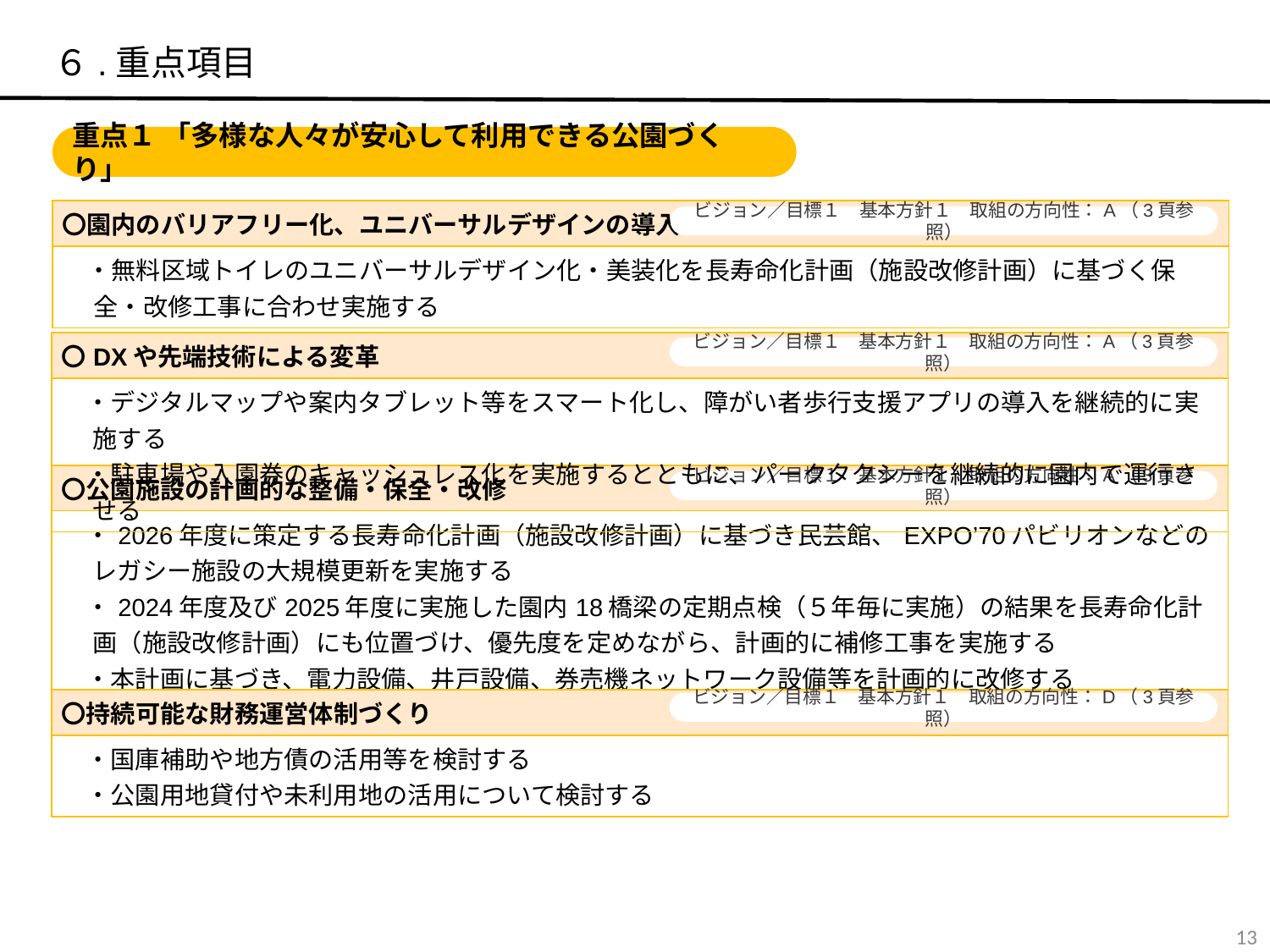

６.重点項目
重点１ 「多様な人々が安心して利用できる公園づくり」
| 〇園内のバリアフリー化、ユニバーサルデザインの導入 |
| --- |
| ・無料区域トイレのユニバーサルデザイン化・美装化を長寿命化計画（施設改修計画）に基づく保全・改修工事に合わせ実施する |
ビジョン／目標１　基本方針１　取組の方向性：A（3頁参照）
| 〇DXや先端技術による変革 |
| --- |
| ・デジタルマップや案内タブレット等をスマート化し、障がい者歩行支援アプリの導入を継続的に実施する 　・駐車場や入園券のキャッシュレス化を実施するとともに、パークタクシーを継続的に園内で運行させる |
ビジョン／目標１　基本方針１　取組の方向性：A（3頁参照）
| 〇公園施設の計画的な整備・保全・改修 |
| --- |
| ・2026年度に策定する長寿命化計画（施設改修計画）に基づき民芸館、EXPO’70パビリオンなどのレガシー施設の大規模更新を実施する 　・2024年度及び2025年度に実施した園内18橋梁の定期点検（５年毎に実施）の結果を長寿命化計画（施設改修計画）にも位置づけ、優先度を定めながら、計画的に補修工事を実施する 　・本計画に基づき、電力設備、井戸設備、券売機ネットワーク設備等を計画的に改修する |
ビジョン／目標１　基本方針１　取組の方向性：A（3頁参照）
| 〇持続可能な財務運営体制づくり |
| --- |
| ・国庫補助や地方債の活用等を検討する 　・公園用地貸付や未利用地の活用について検討する |
ビジョン／目標１　基本方針１　取組の方向性：D（3頁参照）
13